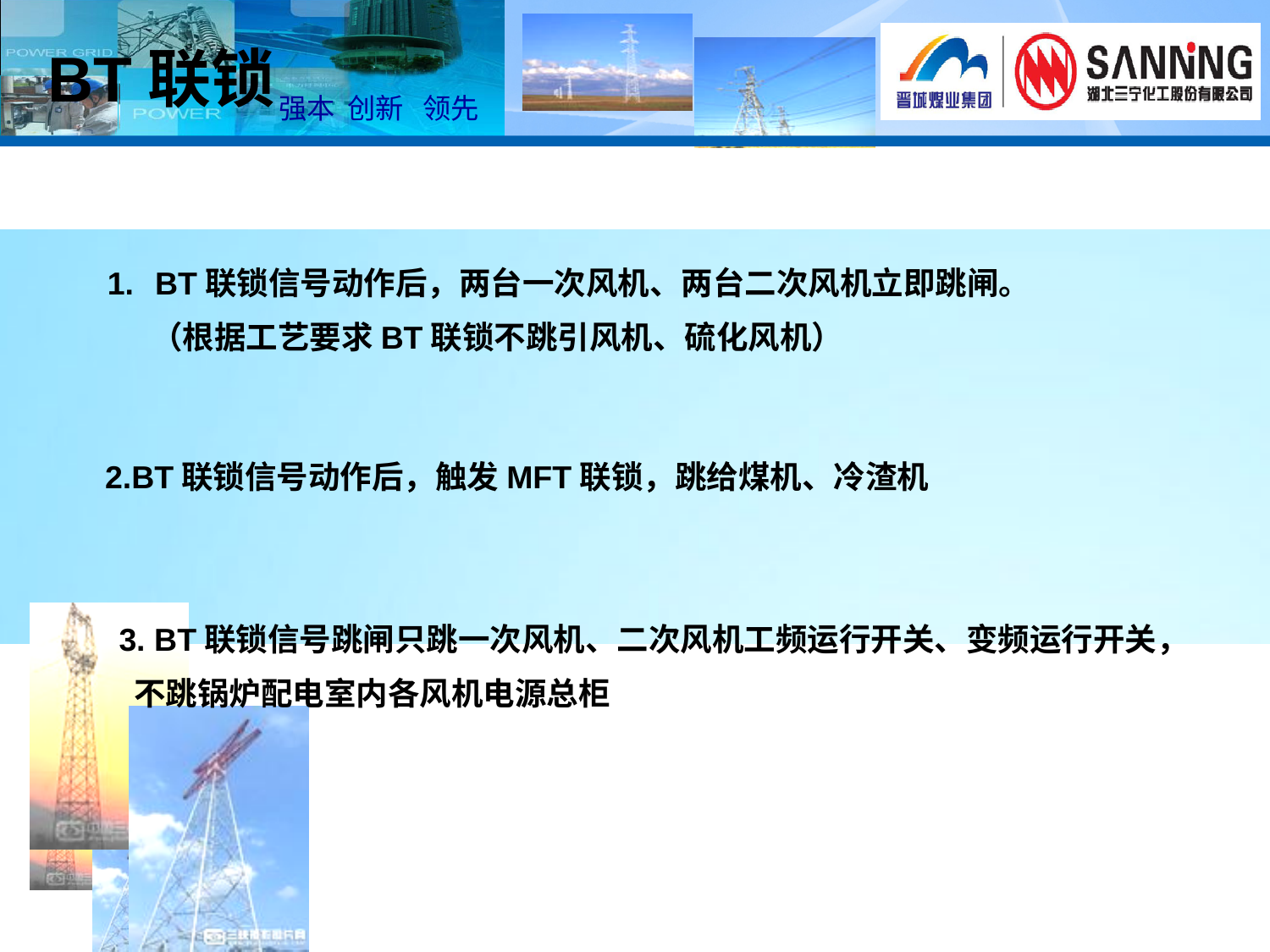

BT联锁
BT联锁信号动作后，两台一次风机、两台二次风机立即跳闸。
     （根据工艺要求BT联锁不跳引风机、硫化风机）
2.BT联锁信号动作后，触发MFT联锁，跳给煤机、冷渣机
3. BT联锁信号跳闸只跳一次风机、二次风机工频运行开关、变频运行开关，
 不跳锅炉配电室内各风机电源总柜